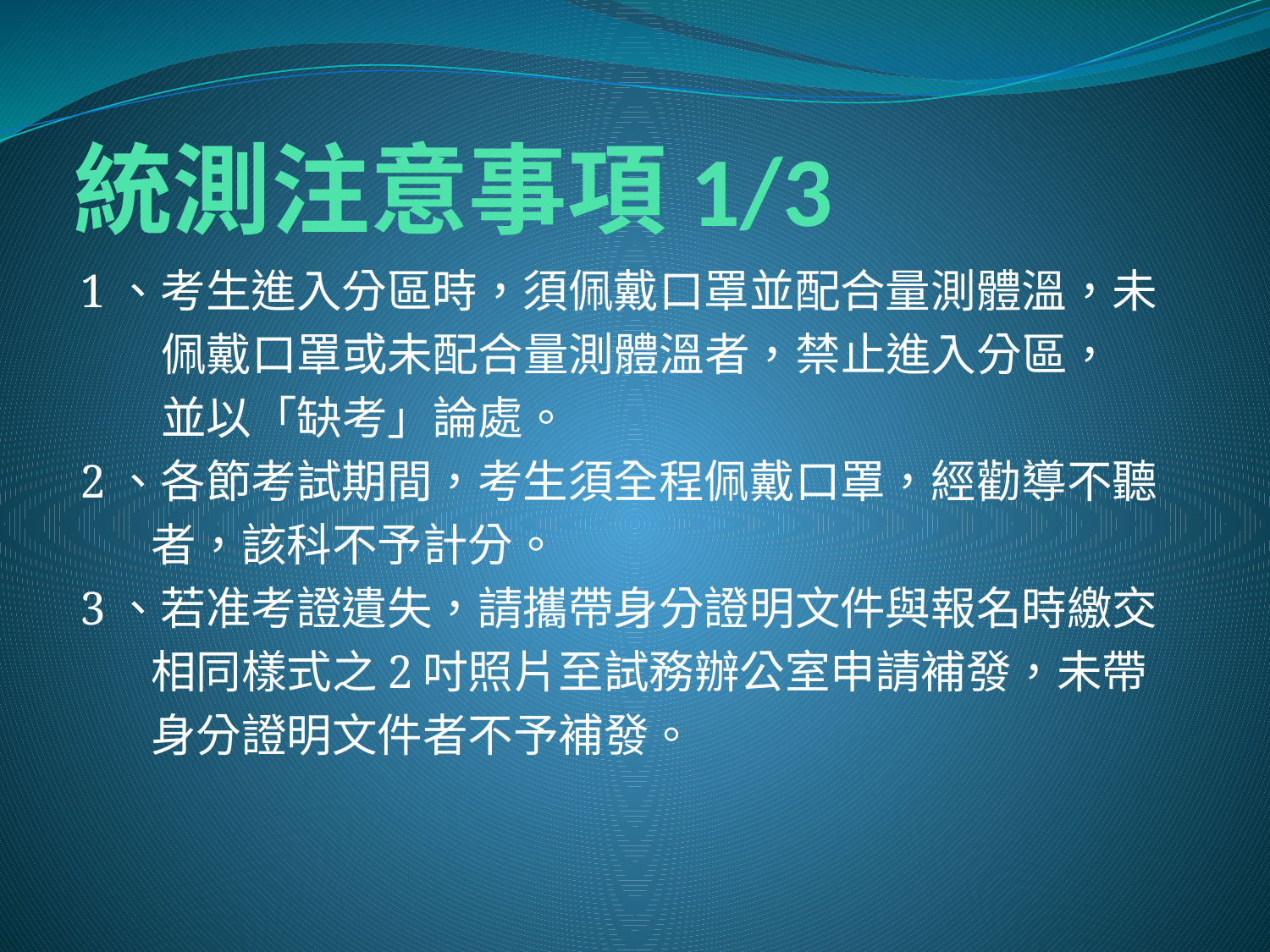

# 統測注意事項1/3
1、考生進入分區時，須佩戴口罩並配合量測體溫，未
       佩戴口罩或未配合量測體溫者，禁止進入分區，
       並以「缺考」論處。
2、各節考試期間，考生須全程佩戴口罩，經勸導不聽
      者，該科不予計分。
3、若准考證遺失，請攜帶身分證明文件與報名時繳交
      相同樣式之2吋照片至試務辦公室申請補發，未帶
      身分證明文件者不予補發。